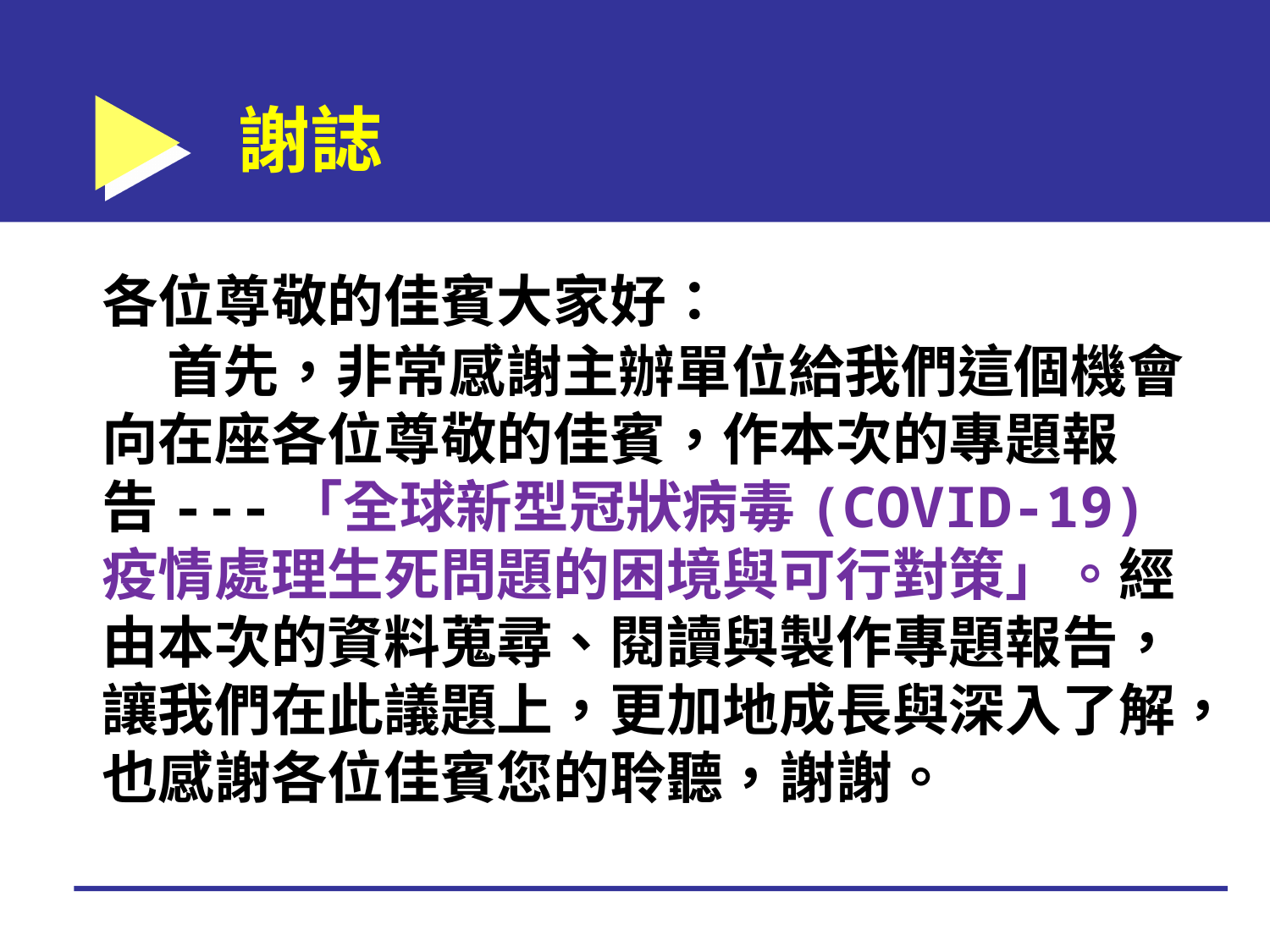

# 謝誌
各位尊敬的佳賓大家好：
    首先，非常感謝主辦單位給我們這個機會向在座各位尊敬的佳賓，作本次的專題報告---「全球新型冠狀病毒(COVID-19)疫情處理生死問題的困境與可行對策」。經由本次的資料蒐尋、閱讀與製作專題報告，讓我們在此議題上，更加地成長與深入了解，也感謝各位佳賓您的聆聽，謝謝。